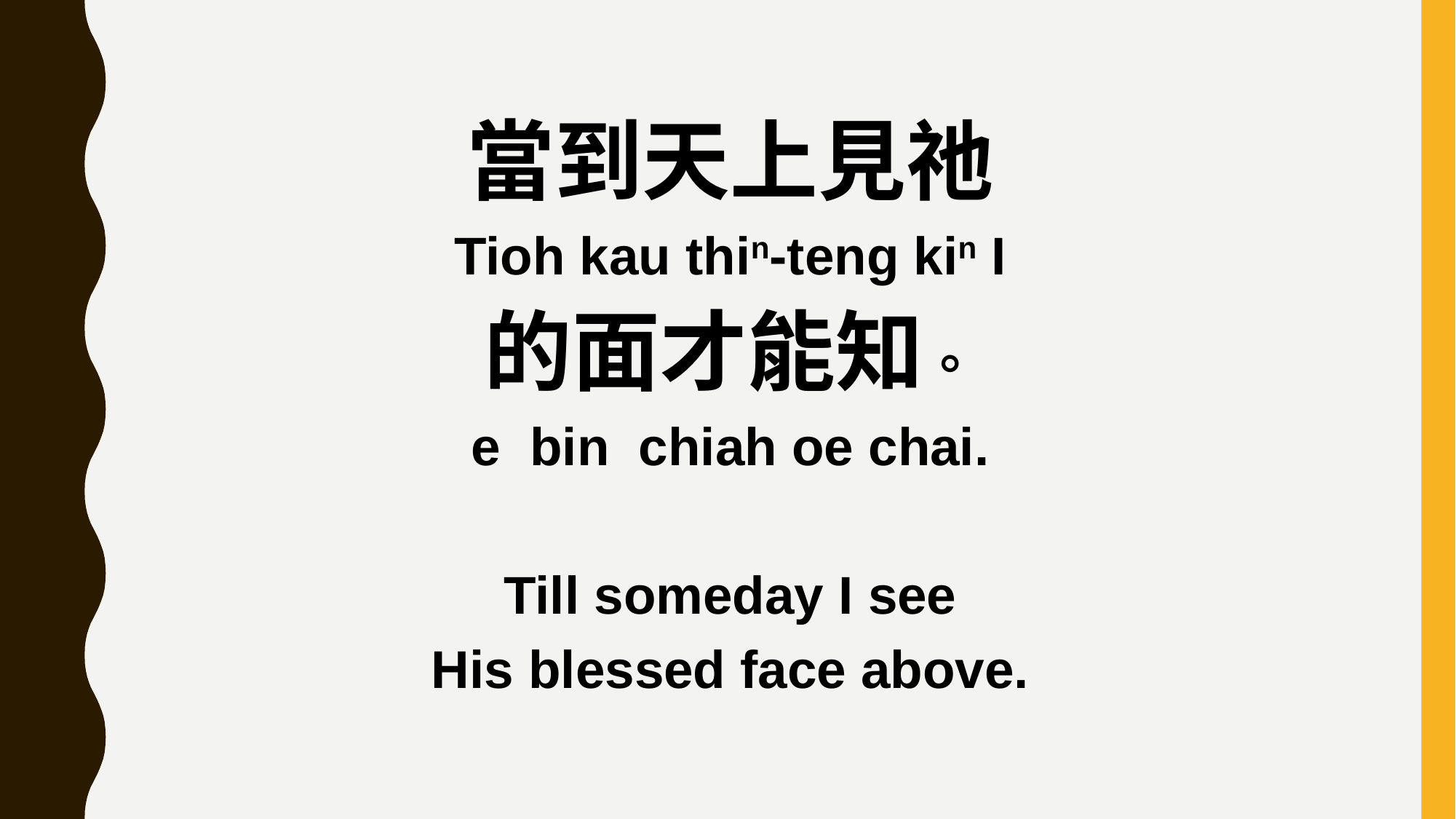

當到天上見祂
Tioh kau thin-teng kin I
的面才能知。
e  bin  chiah oe chai.

Till someday I see
His blessed face above.